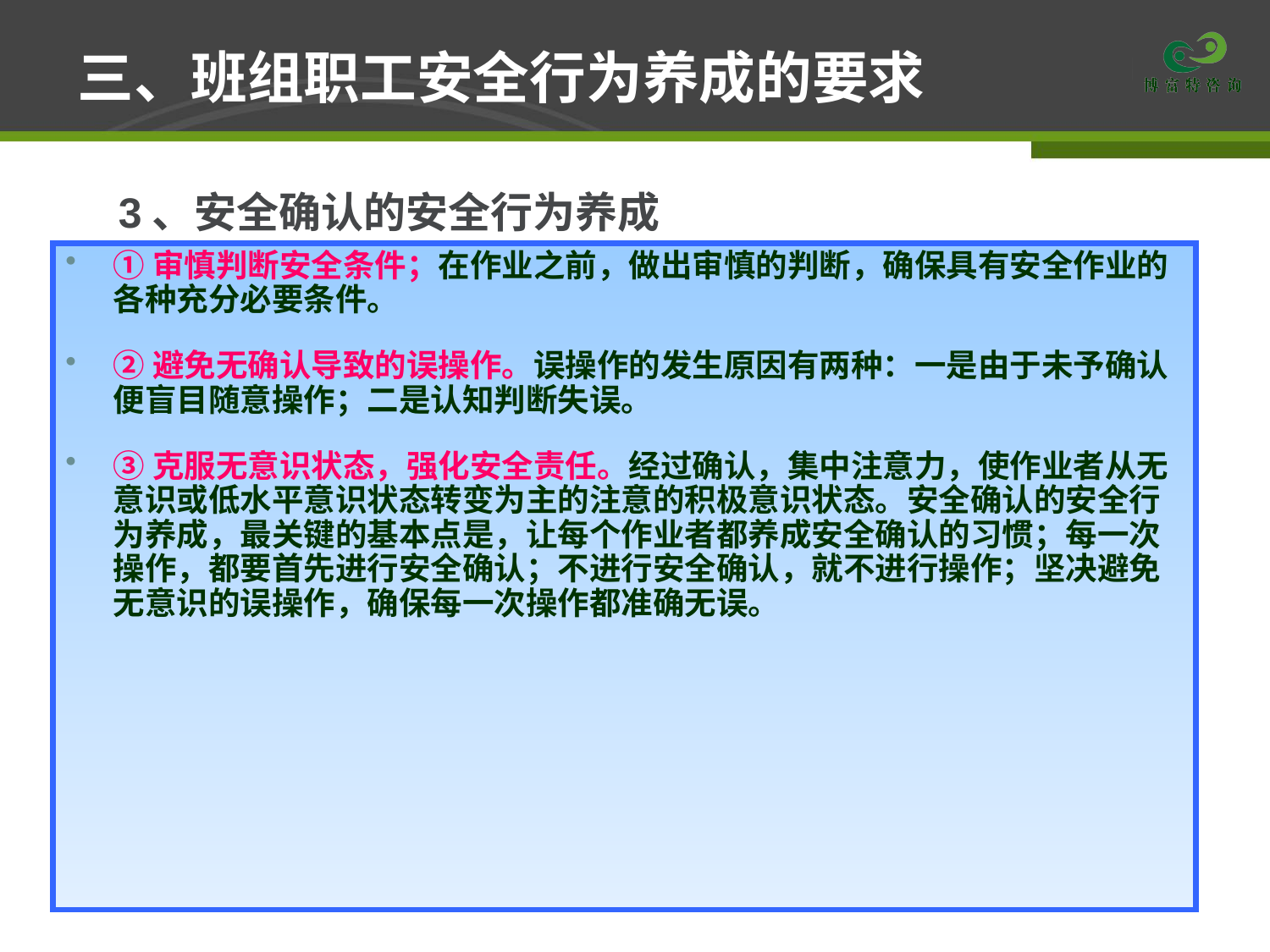

# 三、班组职工安全行为养成的要求
3、安全确认的安全行为养成
①审慎判断安全条件；在作业之前，做出审慎的判断，确保具有安全作业的各种充分必要条件。
②避免无确认导致的误操作。误操作的发生原因有两种：一是由于未予确认便盲目随意操作；二是认知判断失误。
③克服无意识状态，强化安全责任。经过确认，集中注意力，使作业者从无意识或低水平意识状态转变为主的注意的积极意识状态。安全确认的安全行为养成，最关键的基本点是，让每个作业者都养成安全确认的习惯；每一次操作，都要首先进行安全确认；不进行安全确认，就不进行操作；坚决避免无意识的误操作，确保每一次操作都准确无误。
52